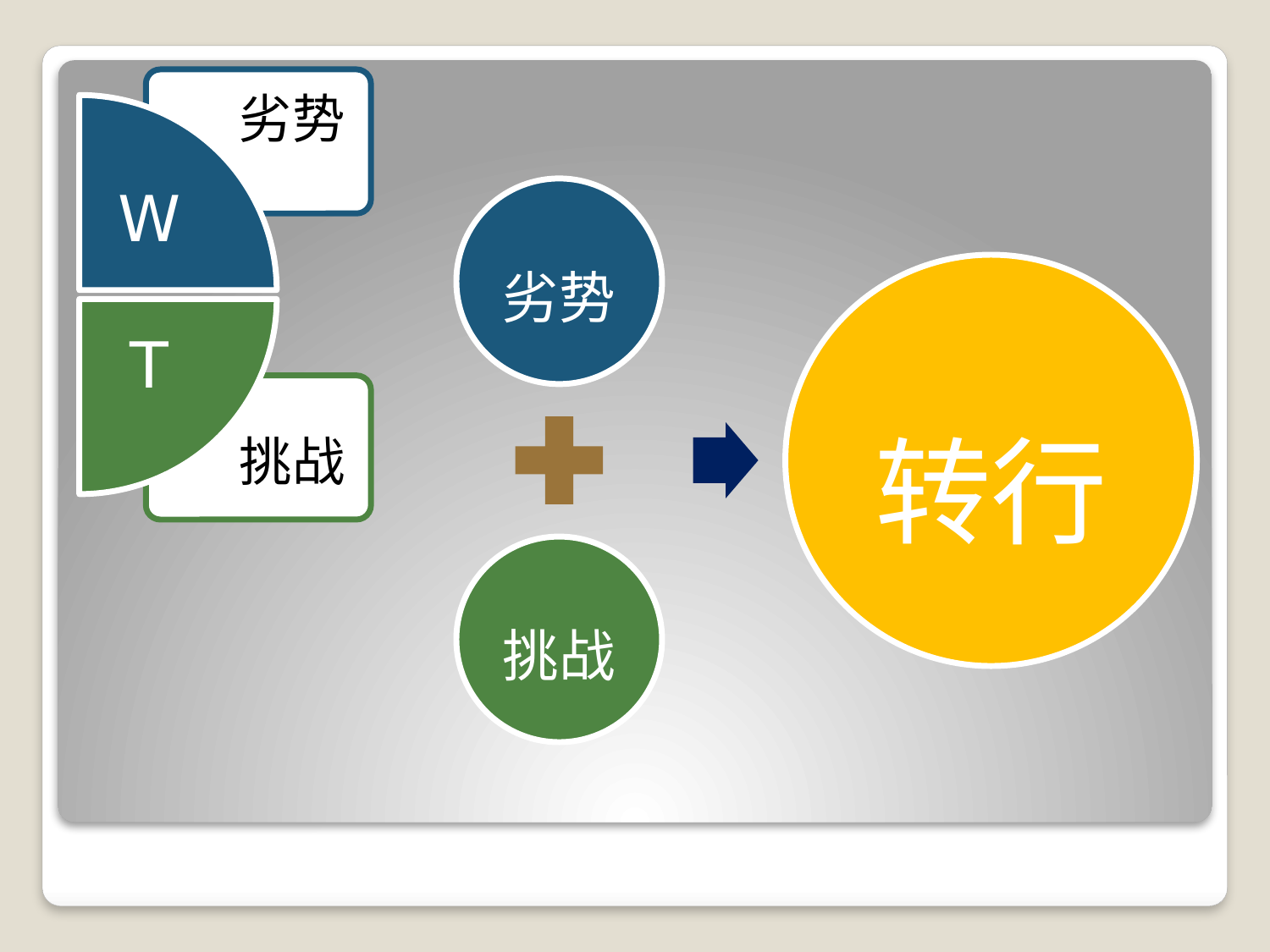

劣势

W

T

挑战
劣势

转行

挑战